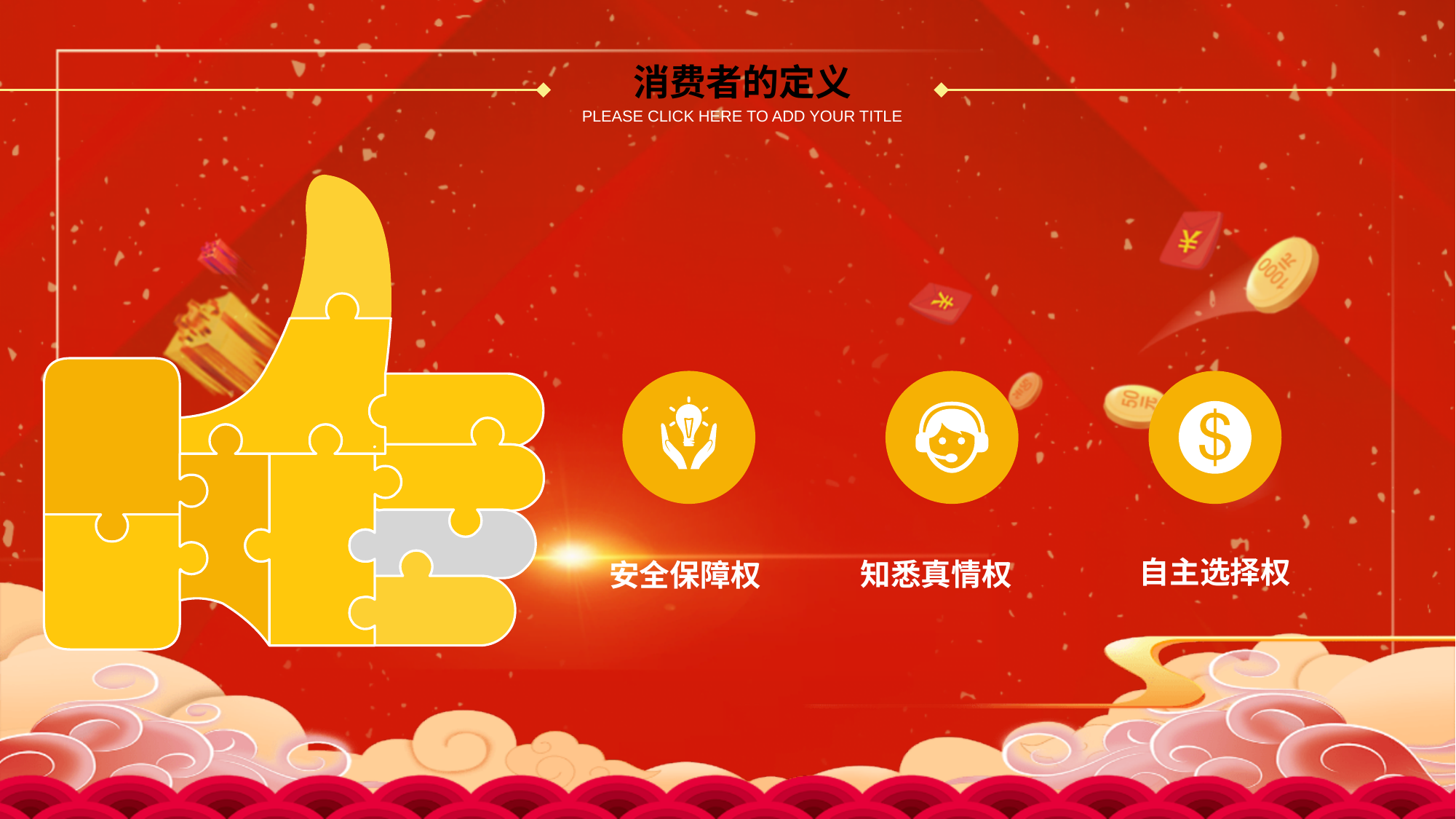

消费者的定义
PLEASE CLICK HERE TO ADD YOUR TITLE

自主选择权
知悉真情权

安全保障权